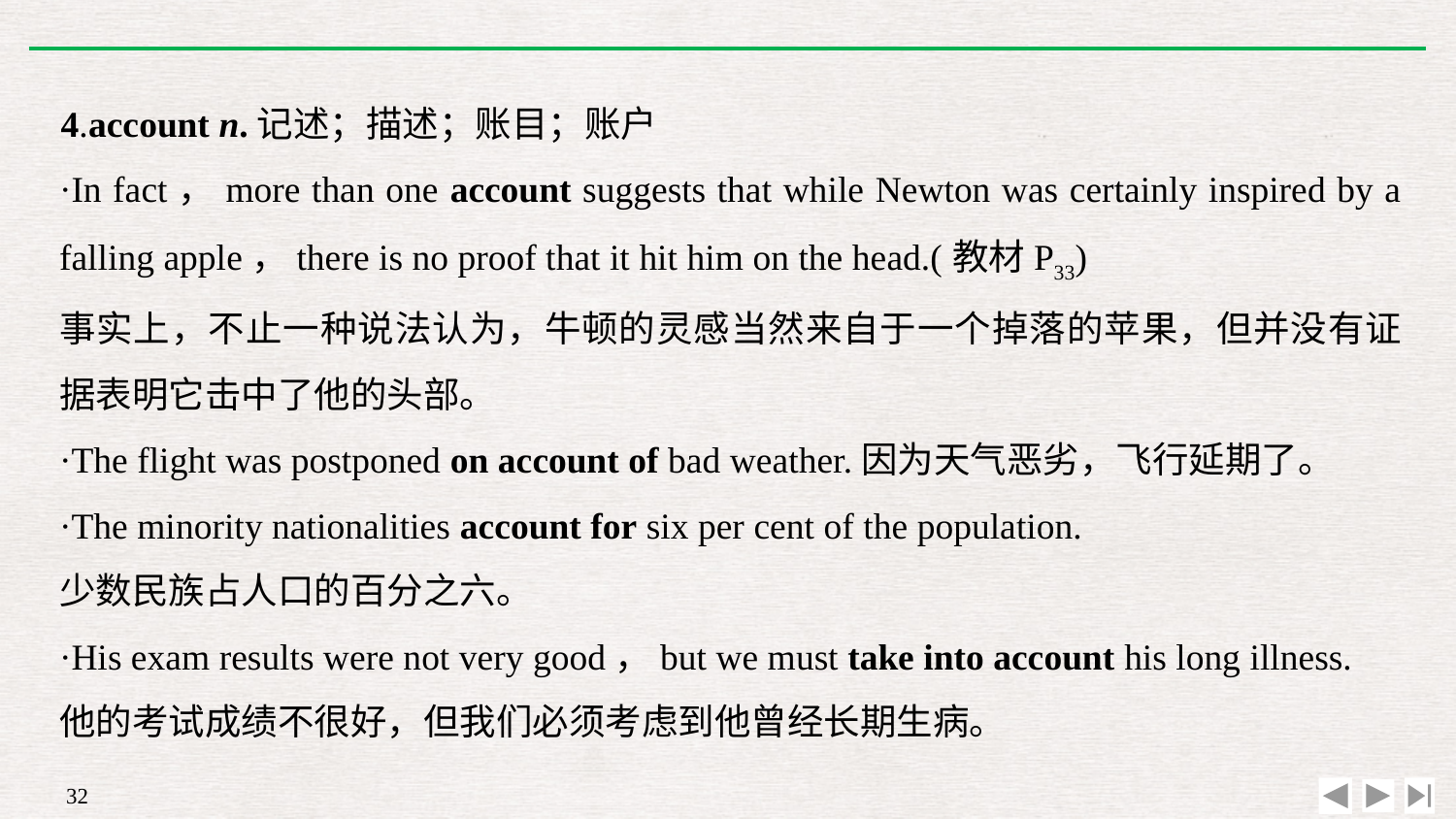

4.account n.记述；描述；账目；账户
·In fact，more than one account suggests that while Newton was certainly inspired by a falling apple，there is no proof that it hit him on the head.(教材P33)
事实上，不止一种说法认为，牛顿的灵感当然来自于一个掉落的苹果，但并没有证据表明它击中了他的头部。
·The flight was postponed on account of bad weather.因为天气恶劣，飞行延期了。
·The minority nationalities account for six per cent of the population.
少数民族占人口的百分之六。
·His exam results were not very good，but we must take into account his long illness.
他的考试成绩不很好，但我们必须考虑到他曾经长期生病。